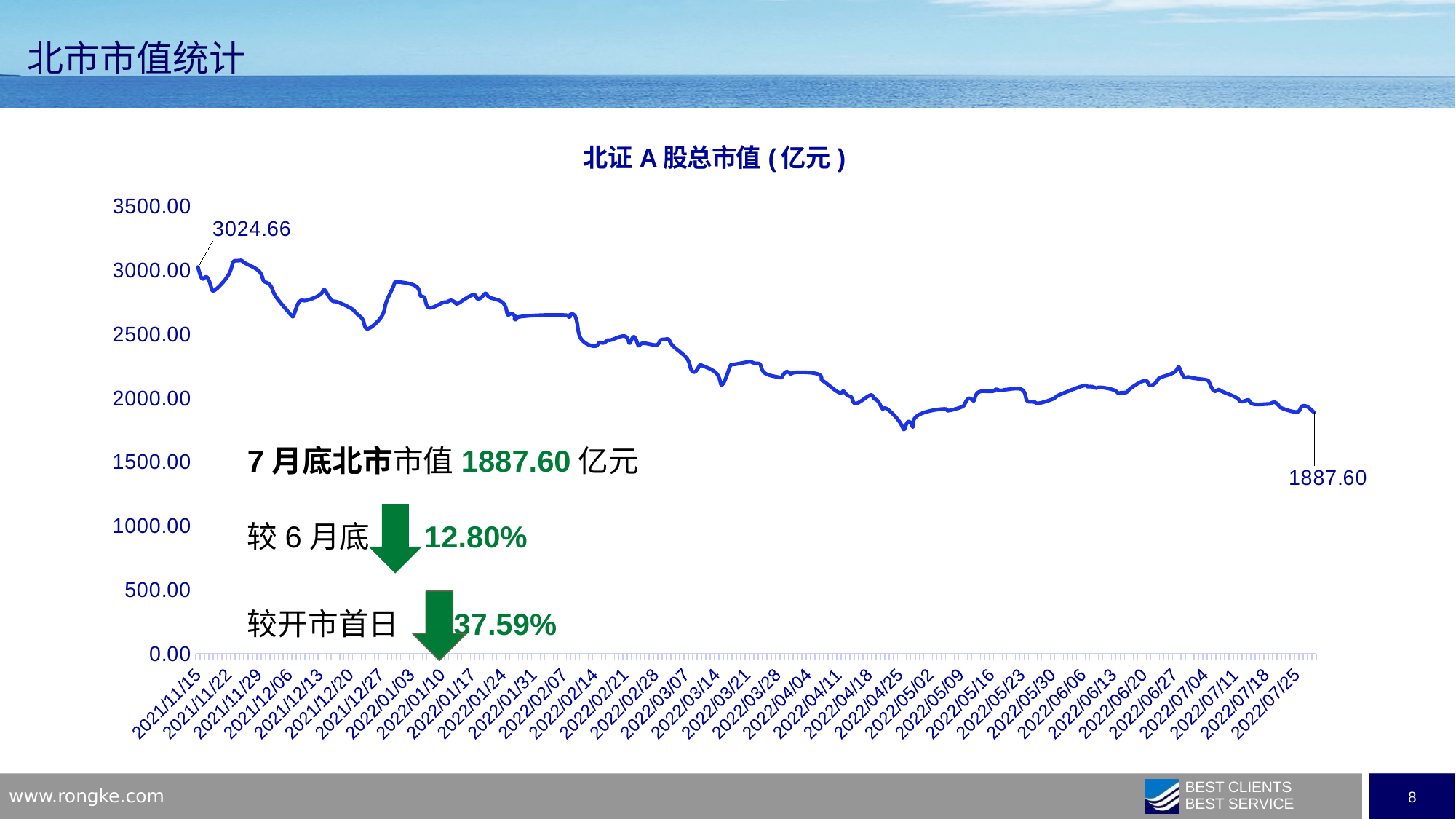

北市市值统计

### Chart: 北证A股总市值(亿元)

| Category | 总市值(亿元) |
|---|---|
| 44515 | 3024.6575968745 |
| 44516 | 2933.4105082239003 |
| 44517 | 2947.1429560582 |
| 44518 | 2871.2500937647997 |
| 44519 | 2847.1970519707 |
| 44522 | 2963.0506433107003 |
| 44523 | 3059.272539218 |
| 44524 | 3074.2965226007 |
| 44525 | 3075.4423430868 |
| 44526 | 3052.5086539540002 |
| 44529 | 2993.0293046935 |
| 44530 | 2921.2173062002003 |
| 44531 | 2899.5978250155 |
| 44532 | 2858.1099416296 |
| 44533 | 2787.6528392476002 |
| 44536 | 2663.2953838009 |
| 44537 | 2649.4525465082 |
| 44538 | 2740.2776303635 |
| 44539 | 2764.8376969121996 |
| 44540 | 2765.0544913737 |
| 44543 | 2808.6169782135 |
| 44544 | 2847.6927575115 |
| 44545 | 2794.8794479503003 |
| 44546 | 2757.1554989264 |
| 44547 | 2751.3255510299 |
| 44550 | 2703.9552090316 |
| 44551 | 2675.0501813421 |
| 44552 | 2643.936024901 |
| 44553 | 2598.2195810646 |
| 44554 | 2543.5966970453 |
| 44557 | 2631.8387129974 |
| 44558 | 2727.3821300313 |
| 44559 | 2813.4591458323 |
| 44560 | 2888.5155271551002 |
| 44561 | 2907.6238720361 |
| 44565 | 2874.4584055464 |
| 44566 | 2803.0333846375 |
| 44567 | 2781.3558246686 |
| 44568 | 2707.1931357636 |
| 44571 | 2743.7390962957 |
| 44572 | 2749.1897807166997 |
| 44573 | 2763.895928792 |
| 44574 | 2745.7378822277 |
| 44575 | 2746.7659759088 |
| 44578 | 2806.7553798707 |
| 44579 | 2780.0262446847996 |
| 44580 | 2787.5146516328996 |
| 44581 | 2818.1188846853 |
| 44582 | 2786.1338534648 |
| 44585 | 2743.309942303 |
| 44586 | 2654.3460456572 |
| 44587 | 2659.4928607657002 |
| 44588 | 2616.0537022803 |
| 44589 | 2636.9442761131 |
| 44599 | 2649.2334401973003 |
| 44600 | 2635.5914201729997 |
| 44601 | 2656.1522073705 |
| 44602 | 2581.5243252863 |
| 44603 | 2458.0508291535 |
| 44606 | 2406.2061355971 |
| 44607 | 2433.7547950855 |
| 44608 | 2432.0313258773003 |
| 44609 | 2453.3540502363 |
| 44610 | 2457.0490629762 |
| 44613 | 2483.1974069675 |
| 44614 | 2429.3617036471 |
| 44615 | 2479.4969627142 |
| 44616 | 2411.7355801836998 |
| 44617 | 2429.1336262759 |
| 44620 | 2415.0278994101 |
| 44621 | 2450.1146481623 |
| 44622 | 2459.6267234273 |
| 44623 | 2458.2482064068 |
| 44624 | 2406.1674643754 |
| 44627 | 2316.1672962384 |
| 44628 | 2233.0154441070003 |
| 44629 | 2205.5649793964003 |
| 44630 | 2252.3609017283998 |
| 44631 | 2249.3980186701997 |
| 44634 | 2190.7189322615 |
| 44635 | 2105.6955735507 |
| 44636 | 2150.798717102 |
| 44637 | 2244.9288008192 |
| 44638 | 2264.1077738013 |
| 44641 | 2282.4757516009 |
| 44642 | 2281.9749078799 |
| 44643 | 2271.3268457567 |
| 44644 | 2261.0495207902 |
| 44645 | 2196.2588371086 |
| 44648 | 2164.7115089641 |
| 44649 | 2167.9679029039003 |
| 44650 | 2206.1761975511 |
| 44651 | 2186.9962193809 |
| 44652 | 2200.6188881085 |
| 44657 | 2189.7434169645003 |
| 44658 | 2146.9600058106 |
| 44659 | 2119.1351367873003 |
| 44662 | 2043.7899566547 |
| 44663 | 2054.2583258260997 |
| 44664 | 2020.8735294643 |
| 44665 | 2000.4827584026 |
| 44666 | 1957.9749369001001 |
| 44669 | 2020.0705696121 |
| 44670 | 2000.8472552228 |
| 44671 | 1973.8965607775 |
| 44672 | 1916.2064430963 |
| 44673 | 1916.3890544289002 |
| 44676 | 1810.7041608369 |
| 44677 | 1757.0028793452 |
| 44678 | 1817.027245694 |
| 44679 | 1773.6557394212 |
| 44680 | 1862.3197168579002 |
| 44686 | 1915.1127403837 |
| 44687 | 1902.1629159728 |
| 44690 | 1928.9194510075 |
| 44691 | 1963.4405775488 |
| 44692 | 1997.8431448838 |
| 44693 | 1980.975732558 |
| 44694 | 2045.4385345925 |
| 44697 | 2052.1666039613 |
| 44698 | 2068.2965606384 |
| 44699 | 2059.6696228747 |
| 44700 | 2065.2254446087 |
| 44701 | 2068.9820724827 |
| 44704 | 2065.9385250642003 |
| 44705 | 1990.2302392741 |
| 44706 | 1971.1397218985 |
| 44707 | 1967.0760365749 |
| 44708 | 1960.8757110185002 |
| 44711 | 1992.3359498899 |
| 44712 | 2015.6748475711 |
| 44713 | 2031.0558811601002 |
| 44714 | 2045.3180428792002 |
| 44718 | 2095.7165846076 |
| 44719 | 2090.5962690420997 |
| 44720 | 2089.7477354831 |
| 44721 | 2078.8127552275 |
| 44722 | 2083.6738393165 |
| 44725 | 2063.7494172960996 |
| 44726 | 2040.7663274770998 |
| 44727 | 2042.3942097389001 |
| 44728 | 2045.9148331153 |
| 44729 | 2078.2872491419002 |
| 44732 | 2135.5143085437 |
| 44733 | 2110.8857517408 |
| 44734 | 2103.7326362048 |
| 44735 | 2134.9243545094 |
| 44736 | 2163.915108325 |
| 44739 | 2204.36596405 |
| 44740 | 2241.4953125209 |
| 44741 | 2172.0853557248997 |
| 44742 | 2164.7394794 |
| 44743 | 2157.6659838203 |
| 44746 | 2144.1989045395003 |
| 44747 | 2118.5477471775 |
| 44748 | 2057.8589541377 |
| 44749 | 2065.282318014 |
| 44750 | 2050.5172829044 |
| 44753 | 2006.1578790442002 |
| 44754 | 1976.2199287823 |
| 44755 | 1976.6893990731 |
| 44756 | 1984.1802682116 |
| 44757 | 1954.0136318264001 |
| 44760 | 1953.3417320304998 |
| 44761 | 1957.0789920703 |
| 44762 | 1967.2606729115 |
| 44763 | 1936.5553501726001 |
| 44764 | 1916.1175178121 |
| 44767 | 1892.1354233379998 |
| 44768 | 1928.720725213 |
| 44769 | 1938.6991738095 |
| 44770 | 1918.8991455571 |
| 44771 | 1887.6045098887 |
7月底北市市值1887.60亿元

较6月底       12.80%

较开市首日       37.59%